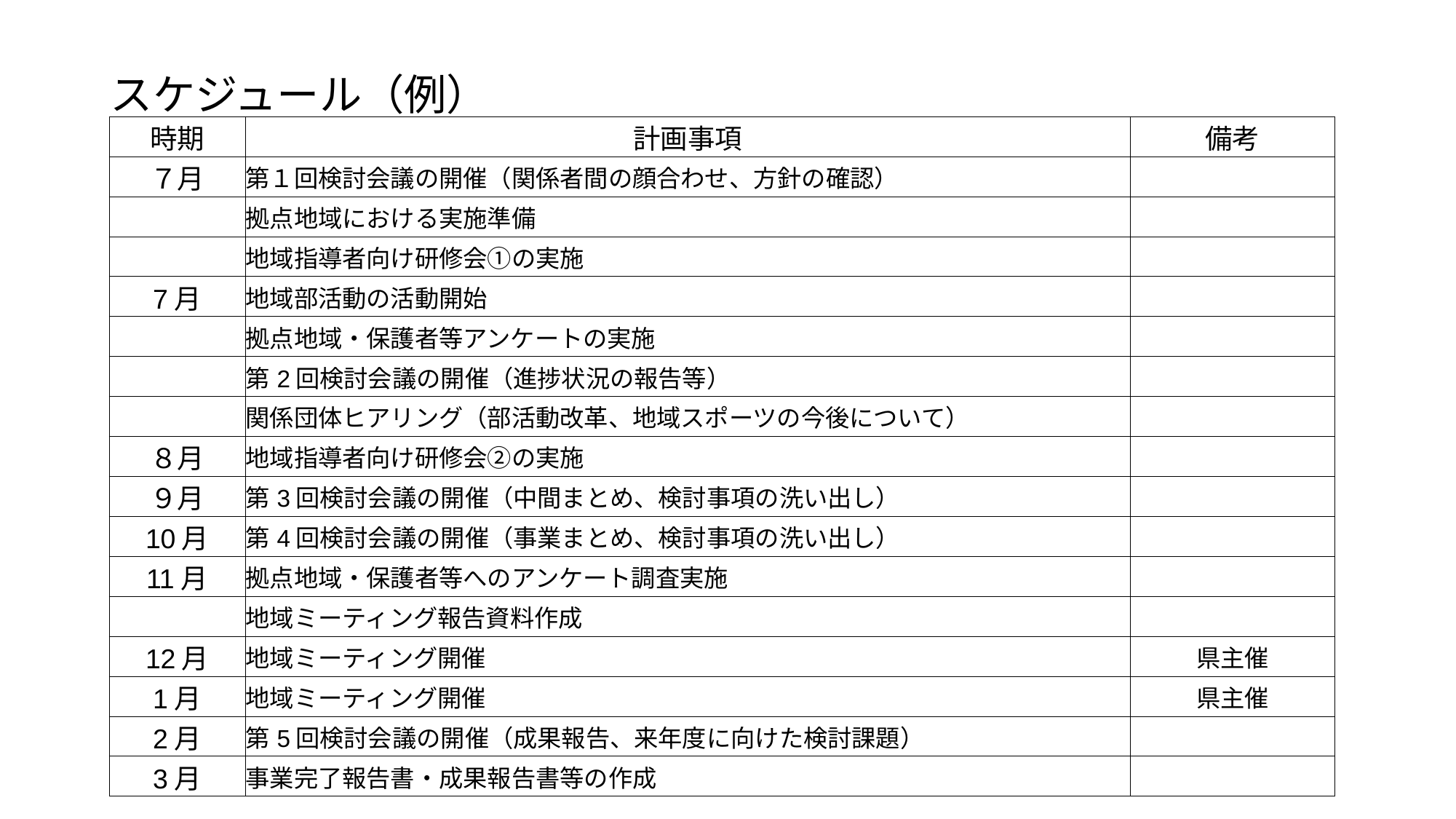

スケジュール（例）
| 時期 | 計画事項 | 備考 |
| --- | --- | --- |
| ７月 | 第１回検討会議の開催（関係者間の顔合わせ、方針の確認） |  |
|  | 拠点地域における実施準備 |  |
|  | 地域指導者向け研修会①の実施 |  |
| 7月 | 地域部活動の活動開始 |  |
|  | 拠点地域・保護者等アンケートの実施 |  |
|  | 第2回検討会議の開催（進捗状況の報告等） |  |
|  | 関係団体ヒアリング（部活動改革、地域スポーツの今後について） |  |
| ８月 | 地域指導者向け研修会②の実施 |  |
| ９月 | 第3回検討会議の開催（中間まとめ、検討事項の洗い出し） |  |
| 10月 | 第4回検討会議の開催（事業まとめ、検討事項の洗い出し） |  |
| 11月 | 拠点地域・保護者等へのアンケート調査実施 |  |
|  | 地域ミーティング報告資料作成 |  |
| 12月 | 地域ミーティング開催 | 県主催 |
| 1月 | 地域ミーティング開催 | 県主催 |
| 2月 | 第5回検討会議の開催（成果報告、来年度に向けた検討課題） |  |
| 3月 | 事業完了報告書・成果報告書等の作成 |  |